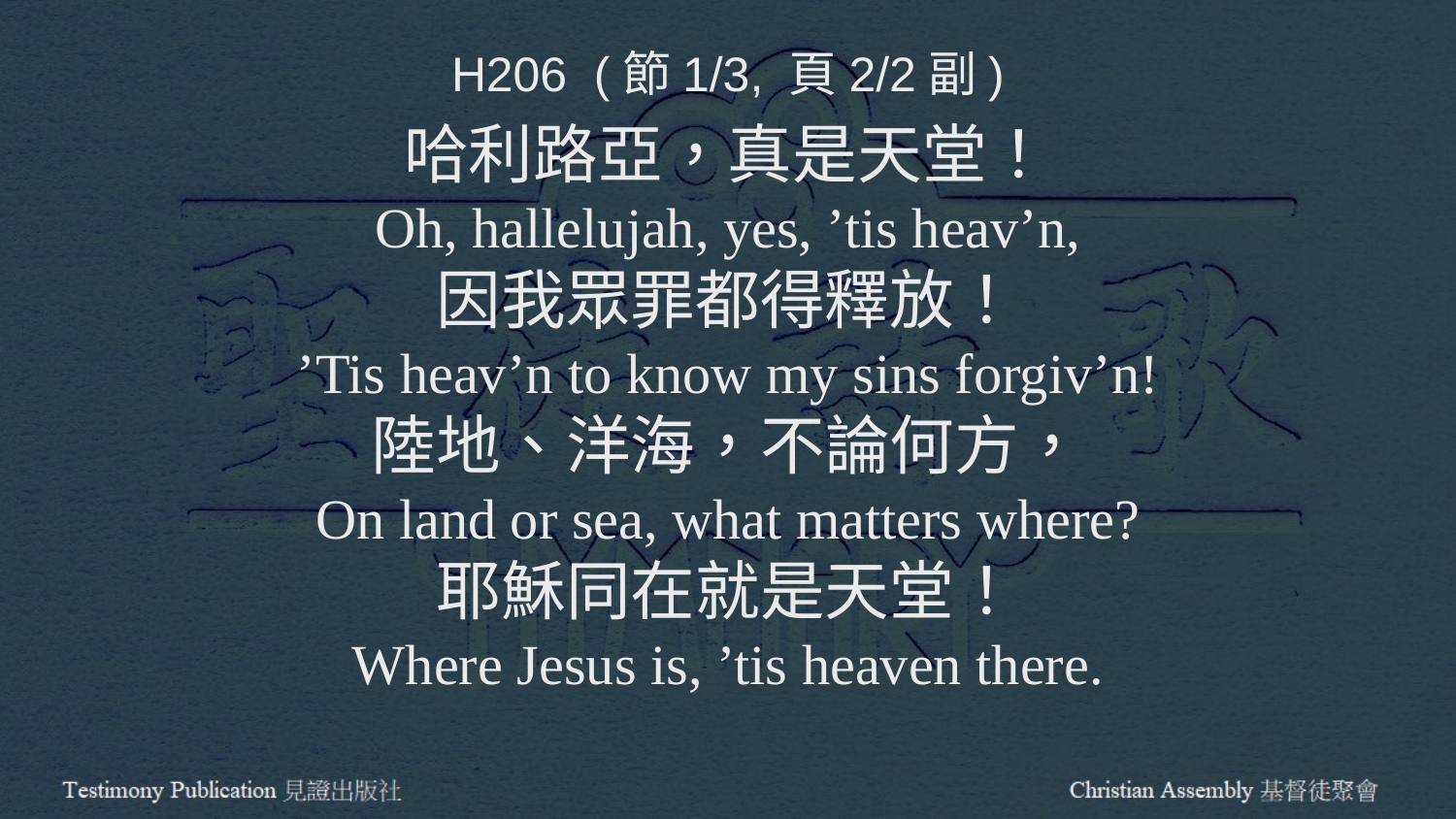

H206  (節1/3, 頁2/2副)
哈利路亞，真是天堂！
Oh, hallelujah, yes, ’tis heav’n,
因我眾罪都得釋放！
’Tis heav’n to know my sins forgiv’n!
陸地、洋海，不論何方，
On land or sea, what matters where?
耶穌同在就是天堂！
Where Jesus is, ’tis heaven there.